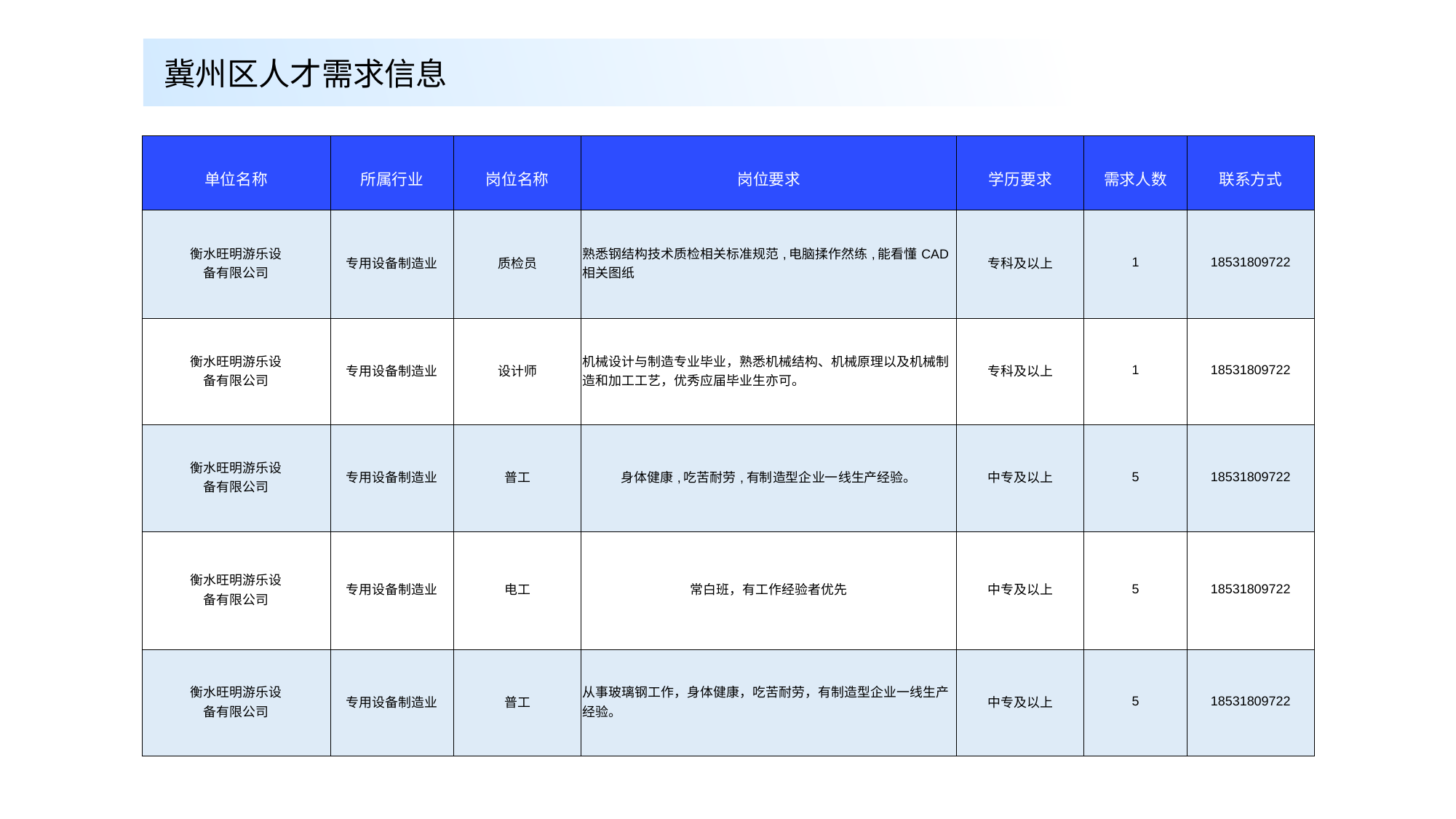

冀州区人才需求信息
| 单位名称 | 所属行业 | 岗位名称 | 岗位要求 | 学历要求 | 需求人数 | 联系方式 |
| --- | --- | --- | --- | --- | --- | --- |
| 衡水旺明游乐设 备有限公司 | 专用设备制造业 | 质检员 | 熟悉钢结构技术质检相关标准规范,电脑揉作然练,能看懂CAD相关图纸 | 专科及以上 | 1 | 18531809722 |
| 衡水旺明游乐设 备有限公司 | 专用设备制造业 | 设计师 | 机械设计与制造专业毕业，熟悉机械结构、机械原理以及机械制造和加工工艺，优秀应届毕业生亦可。 | 专科及以上 | 1 | 18531809722 |
| 衡水旺明游乐设 备有限公司 | 专用设备制造业 | 普工 | 身体健康,吃苦耐劳,有制造型企业一线生产经验。 | 中专及以上 | 5 | 18531809722 |
| 衡水旺明游乐设 备有限公司 | 专用设备制造业 | 电工 | 常白班，有工作经验者优先 | 中专及以上 | 5 | 18531809722 |
| 衡水旺明游乐设 备有限公司 | 专用设备制造业 | 普工 | 从事玻璃钢工作，身体健康，吃苦耐劳，有制造型企业一线生产经验。 | 中专及以上 | 5 | 18531809722 |
12